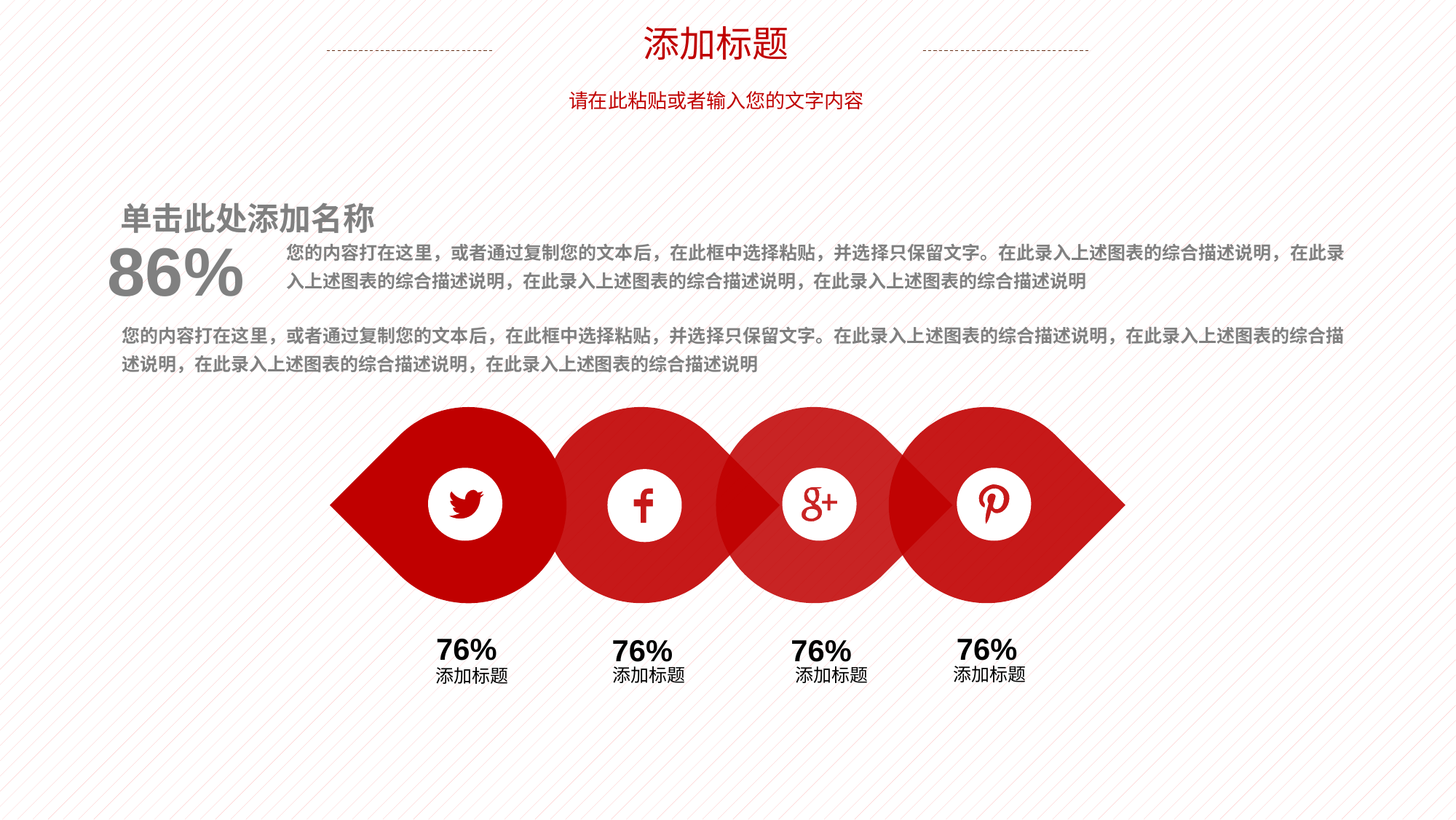

添加标题
请在此粘贴或者输入您的文字内容
单击此处添加名称
86%
您的内容打在这里，或者通过复制您的文本后，在此框中选择粘贴，并选择只保留文字。在此录入上述图表的综合描述说明，在此录入上述图表的综合描述说明，在此录入上述图表的综合描述说明，在此录入上述图表的综合描述说明
您的内容打在这里，或者通过复制您的文本后，在此框中选择粘贴，并选择只保留文字。在此录入上述图表的综合描述说明，在此录入上述图表的综合描述说明，在此录入上述图表的综合描述说明，在此录入上述图表的综合描述说明

76%
添加标题
76%
添加标题
76%
添加标题
76%
添加标题